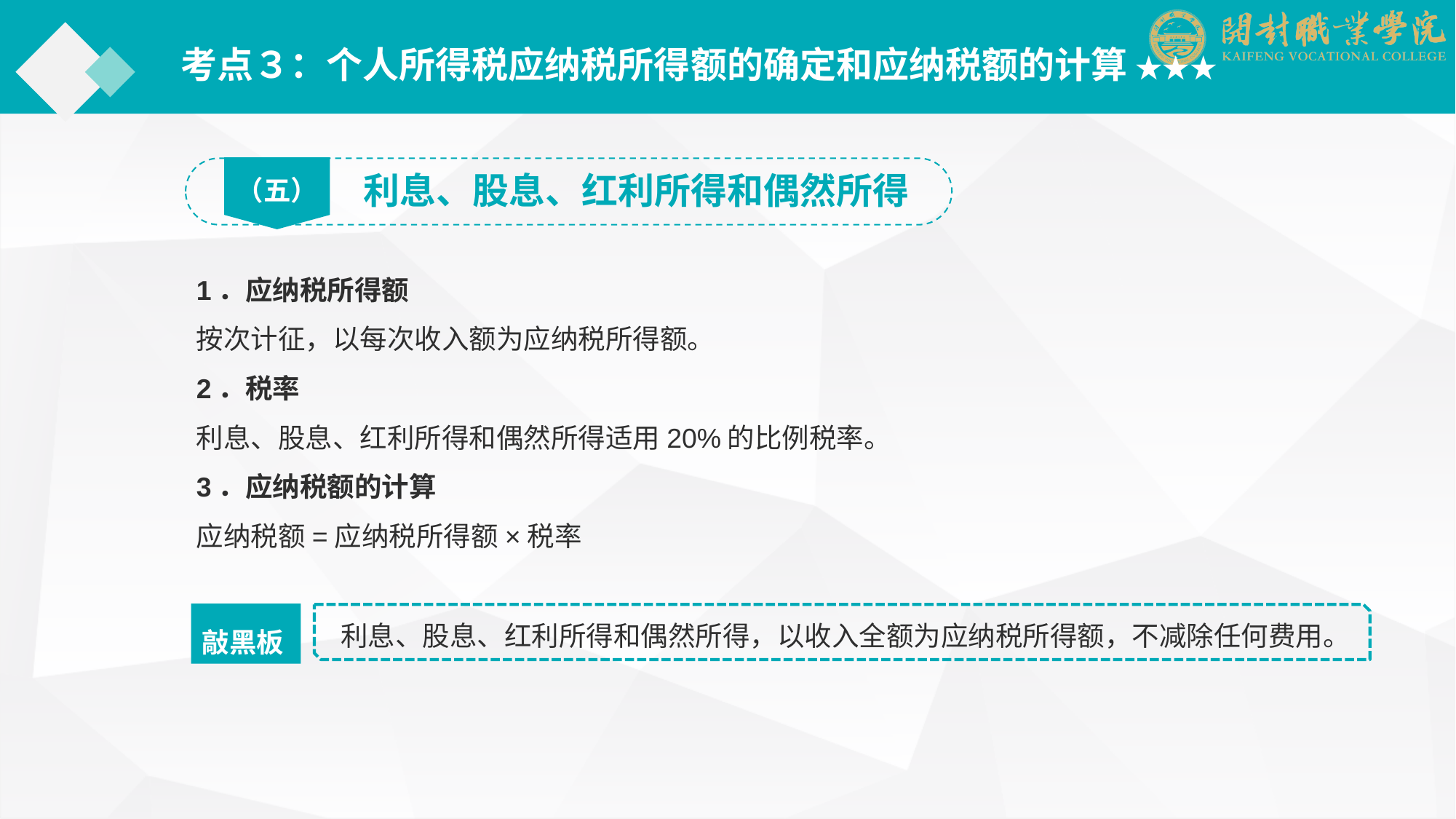

考点３：个人所得税应纳税所得额的确定和应纳税额的计算 ★★★
（五）

利息、股息、红利所得和偶然所得
1．应纳税所得额
按次计征，以每次收入额为应纳税所得额。
2．税率
利息、股息、红利所得和偶然所得适用20%的比例税率。
3．应纳税额的计算
应纳税额=应纳税所得额×税率
利息、股息、红利所得和偶然所得，以收入全额为应纳税所得额，不减除任何费用。
敲黑板